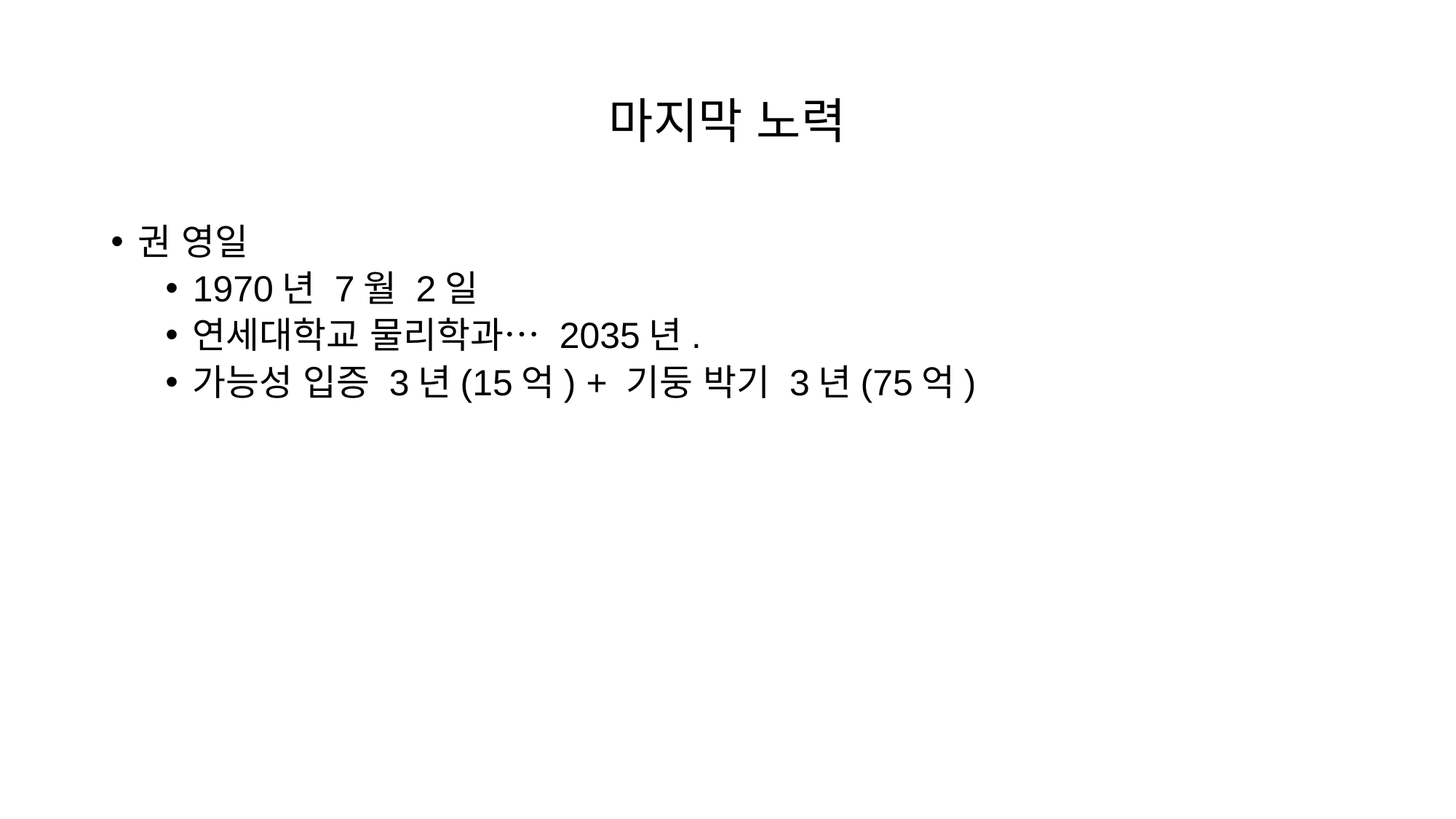

# 마지막 노력
권 영일
1970년 7월 2일
연세대학교 물리학과… 2035년.
가능성 입증 3년(15억) + 기둥 박기 3년(75억)